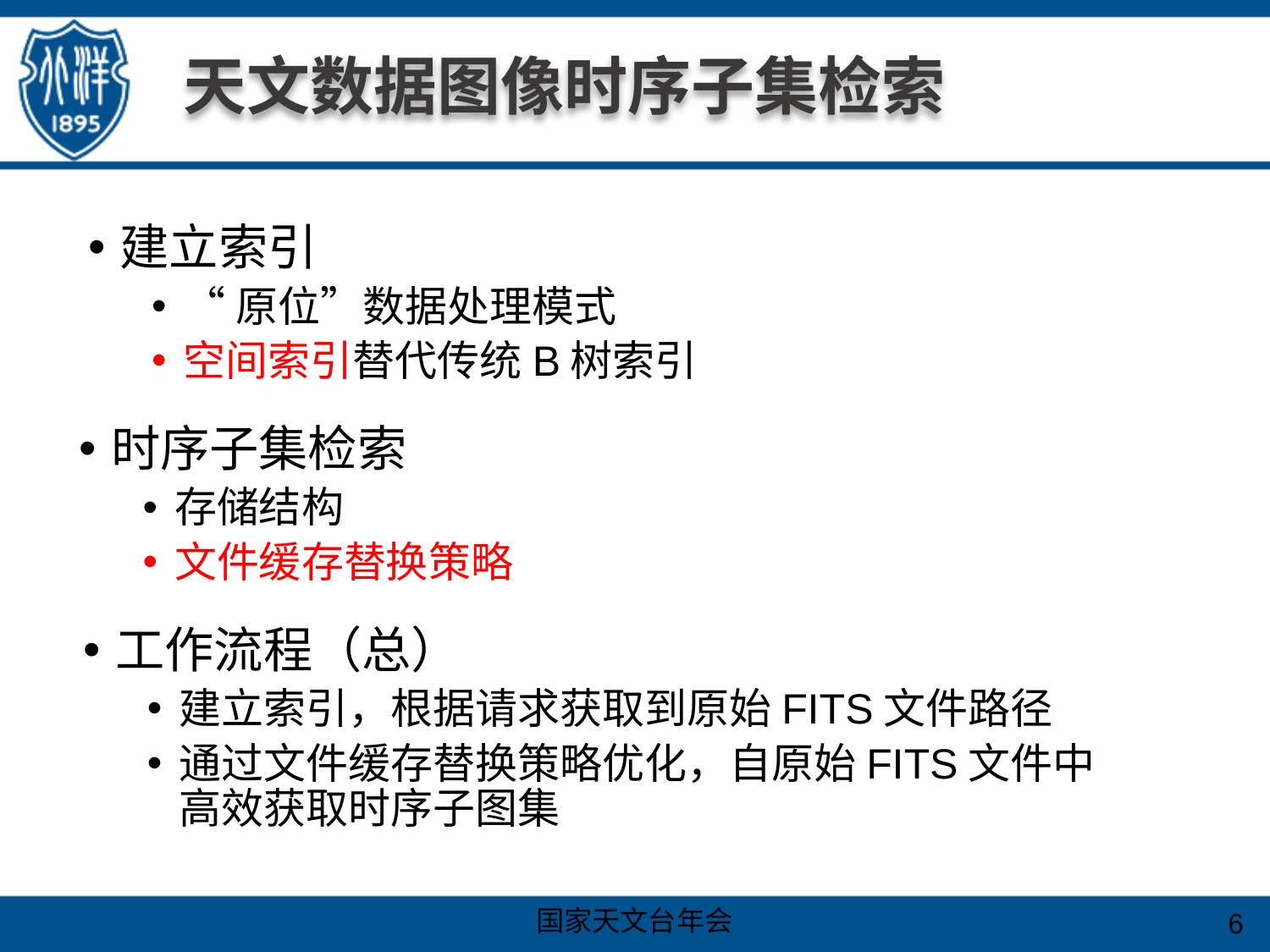

# 天文数据图像时序子集检索
建立索引
“原位”数据处理模式
空间索引替代传统B树索引

时序子集检索
存储结构
文件缓存替换策略

工作流程（总）
建立索引，根据请求获取到原始FITS文件路径
通过文件缓存替换策略优化，自原始FITS文件中高效获取时序子图集
6
国家天文台年会